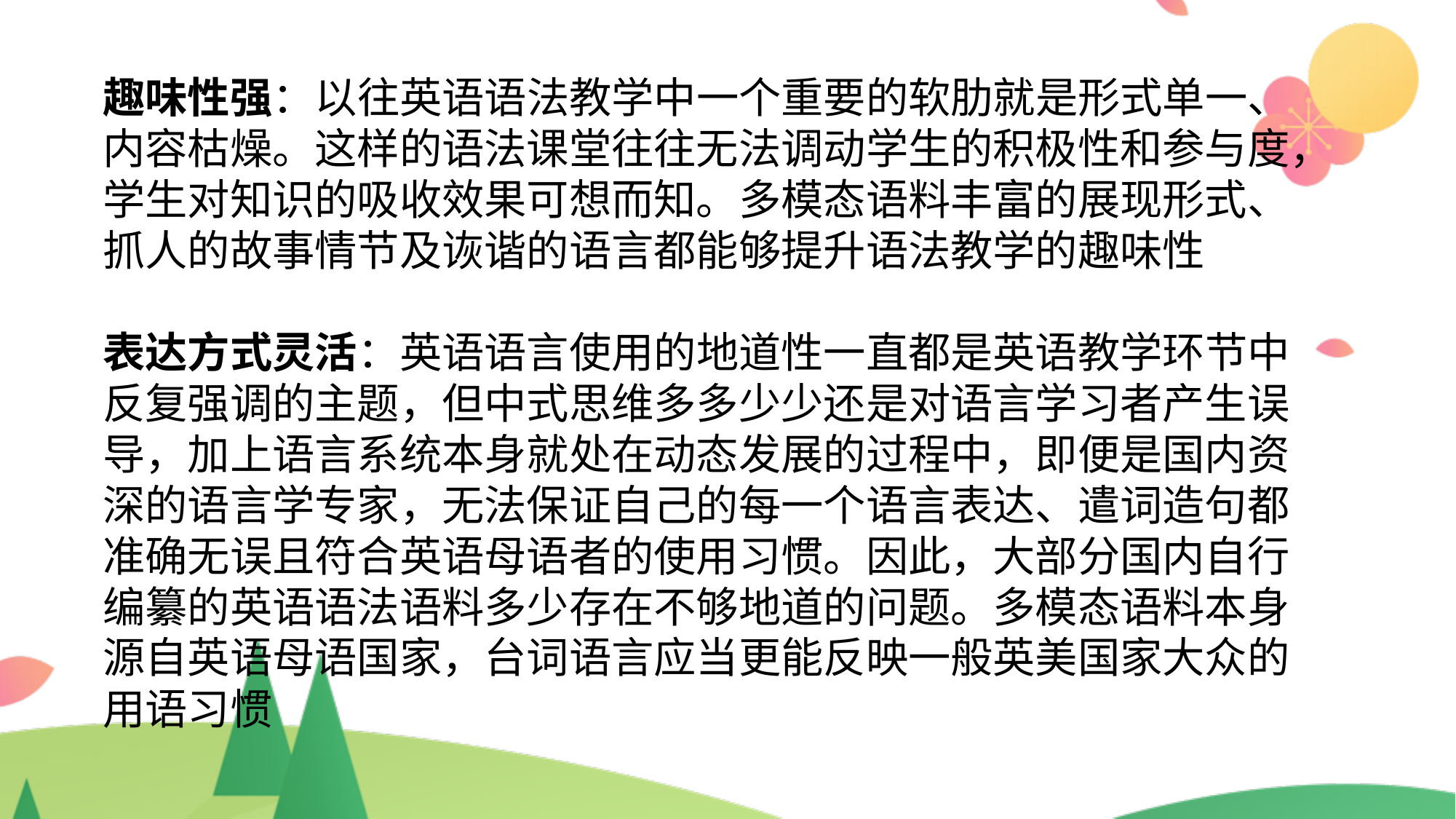

趣味性强：以往英语语法教学中一个重要的软肋就是形式单一、内容枯燥。这样的语法课堂往往无法调动学生的积极性和参与度，学生对知识的吸收效果可想而知。多模态语料丰富的展现形式、抓人的故事情节及诙谐的语言都能够提升语法教学的趣味性

表达方式灵活：英语语言使用的地道性一直都是英语教学环节中反复强调的主题，但中式思维多多少少还是对语言学习者产生误导，加上语言系统本身就处在动态发展的过程中，即便是国内资深的语言学专家，无法保证自己的每一个语言表达、遣词造句都准确无误且符合英语母语者的使用习惯。因此，大部分国内自行编纂的英语语法语料多少存在不够地道的问题。多模态语料本身源自英语母语国家，台词语言应当更能反映一般英美国家大众的用语习惯